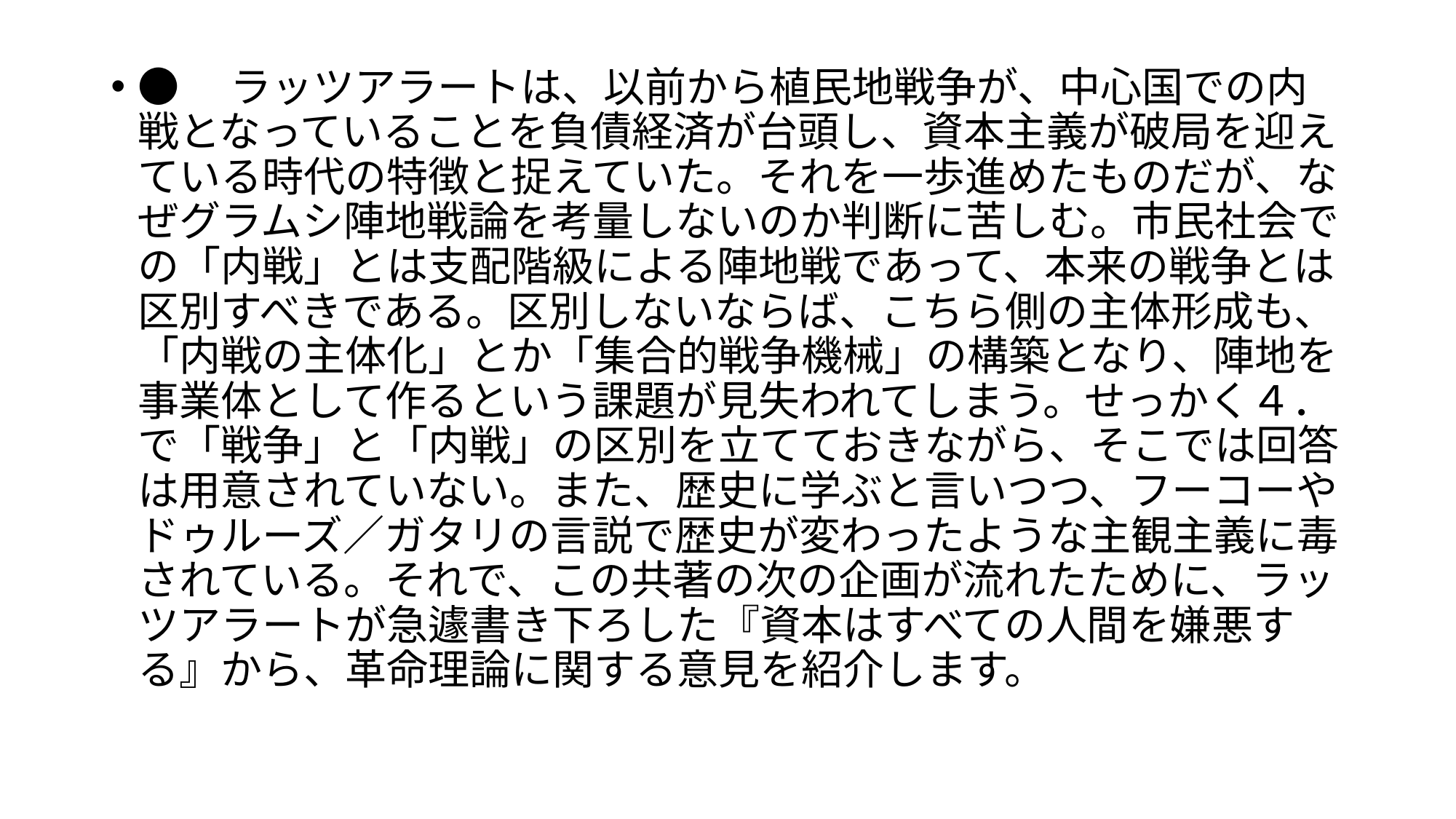

#
●　ラッツアラートは、以前から植民地戦争が、中心国での内戦となっていることを負債経済が台頭し、資本主義が破局を迎えている時代の特徴と捉えていた。それを一歩進めたものだが、なぜグラムシ陣地戦論を考量しないのか判断に苦しむ。市民社会での「内戦」とは支配階級による陣地戦であって、本来の戦争とは区別すべきである。区別しないならば、こちら側の主体形成も、「内戦の主体化」とか「集合的戦争機械」の構築となり、陣地を事業体として作るという課題が見失われてしまう。せっかく４．で「戦争」と「内戦」の区別を立てておきながら、そこでは回答は用意されていない。また、歴史に学ぶと言いつつ、フーコーやドゥルーズ／ガタリの言説で歴史が変わったような主観主義に毒されている。それで、この共著の次の企画が流れたために、ラッツアラートが急遽書き下ろした『資本はすべての人間を嫌悪する』から、革命理論に関する意見を紹介します。